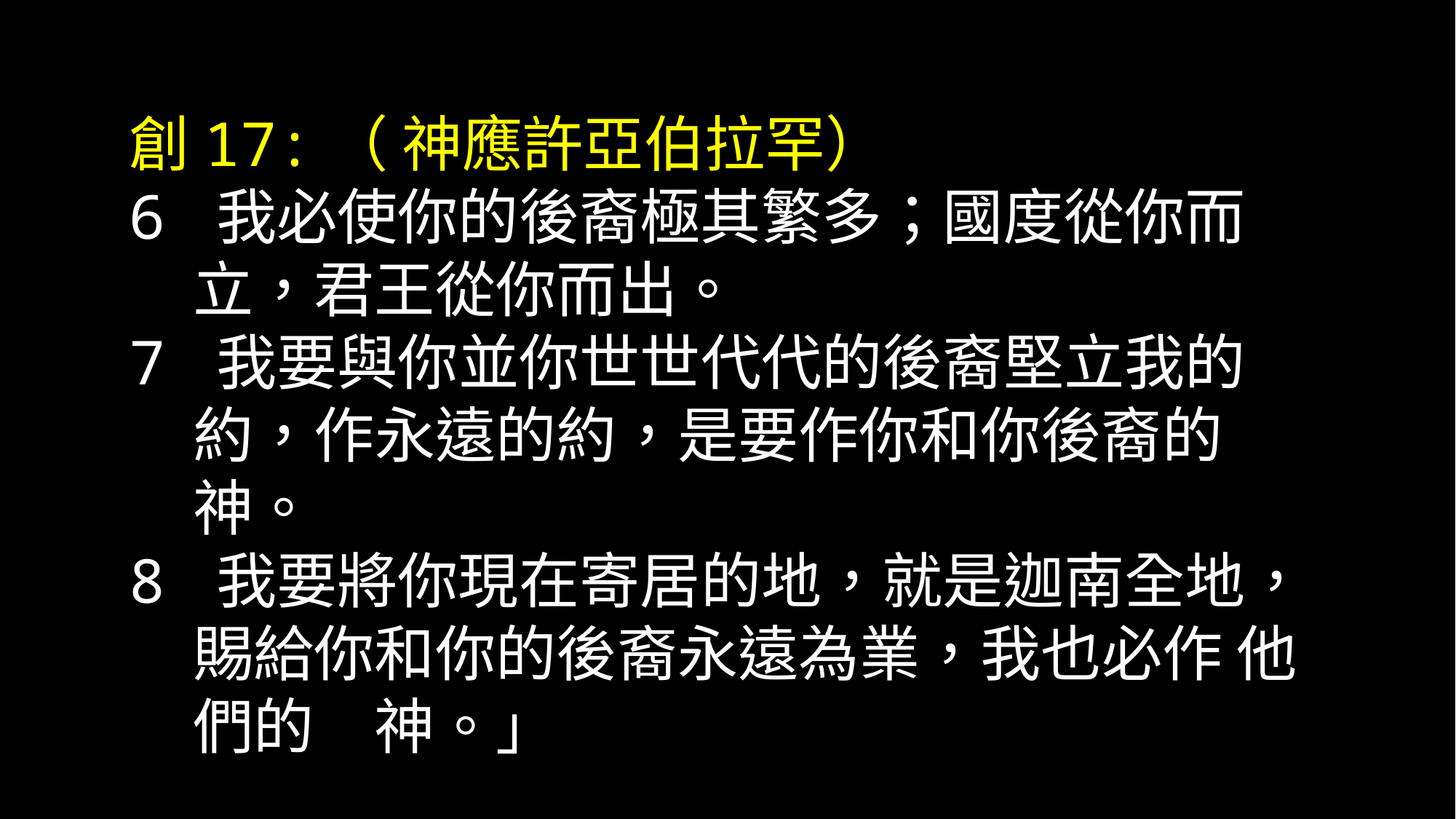

創17:（ 神應許亞伯拉罕）
6 我必使你的後裔極其繁多；國度從你而立，君王從你而出。
7 我要與你並你世世代代的後裔堅立我的約，作永遠的約，是要作你和你後裔的　神。
8 我要將你現在寄居的地，就是迦南全地，賜給你和你的後裔永遠為業，我也必作 他們的　神。」
C